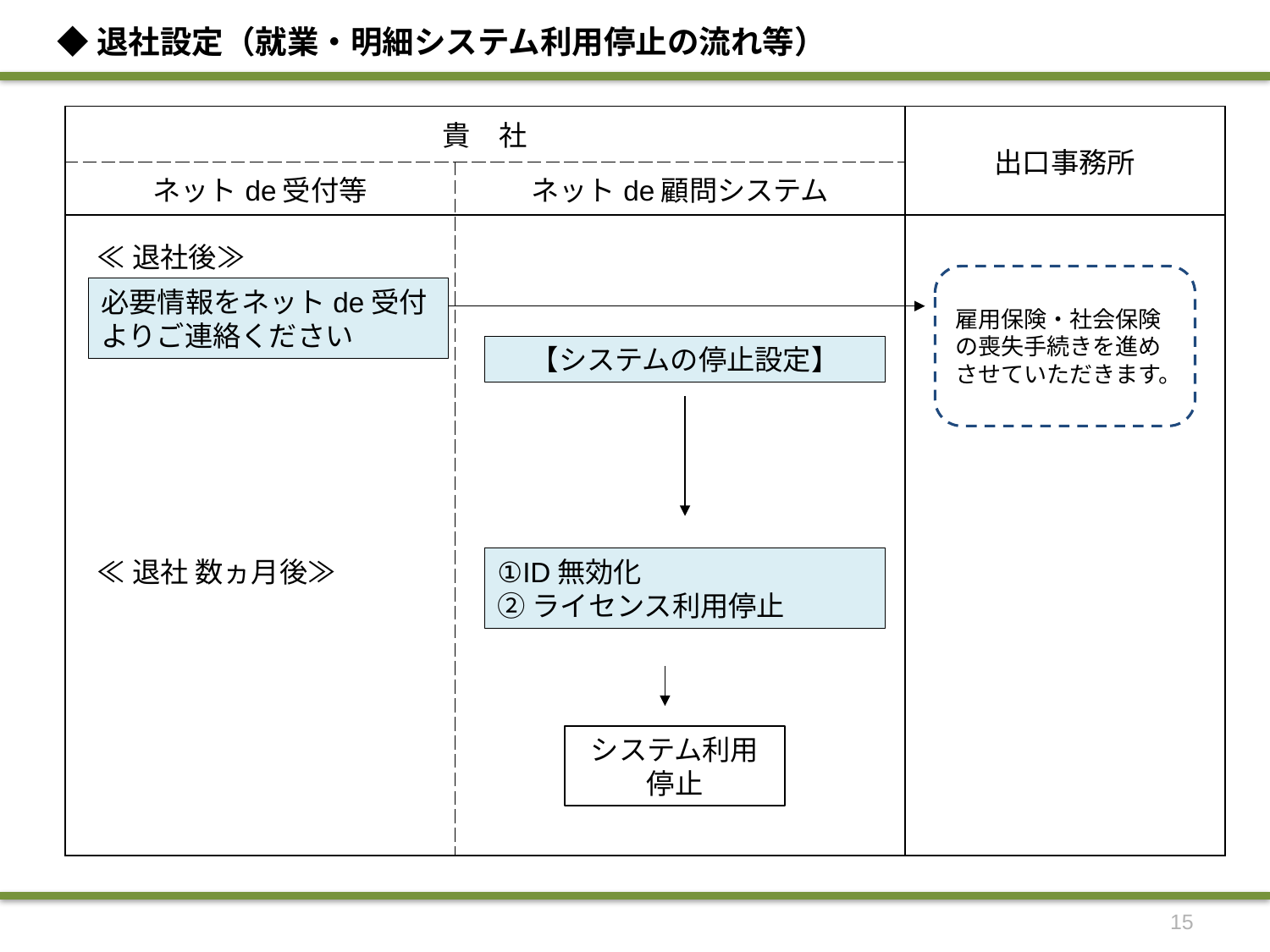

◆退社設定（就業・明細システム利用停止の流れ等）
| 貴　社 |  | 出口事務所 |
| --- | --- | --- |
| ネットde受付等 | ネットde顧問システム |  |
|  |  |  |
≪退社後≫
雇用保険・社会保険の喪失手続きを進めさせていただきます。
必要情報をネットde受付よりご連絡ください
【システムの停止設定】
≪退社 数ヵ月後≫
①ID無効化
②ライセンス利用停止
システム利用停止
15